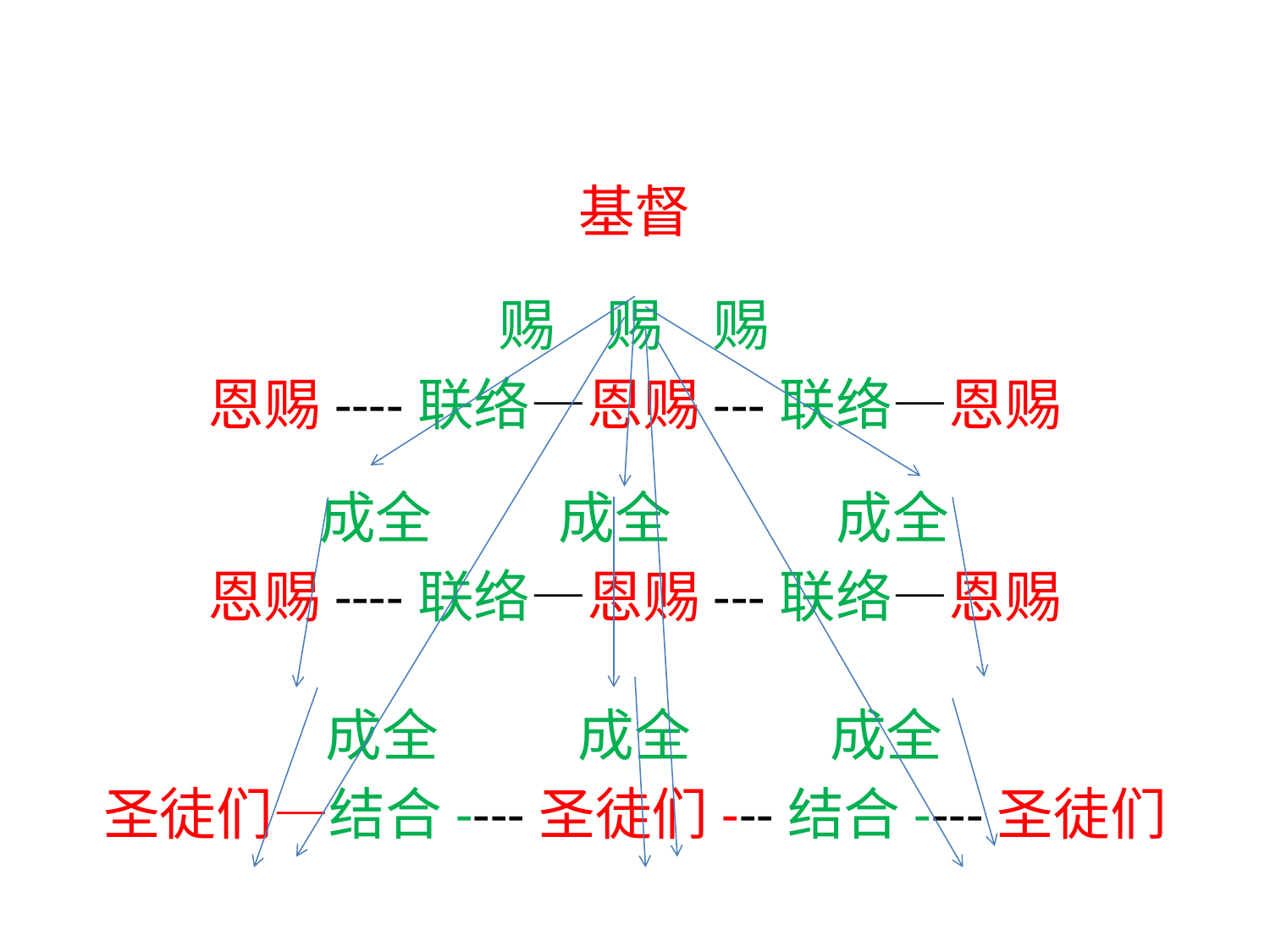

#
基督

赐    赐    赐
恩赐----联络—恩赐---联络—恩赐

成全          成全             成全
恩赐----联络—恩赐---联络—恩赐

成全           成全           成全
圣徒们—结合----圣徒们---结合----圣徒们